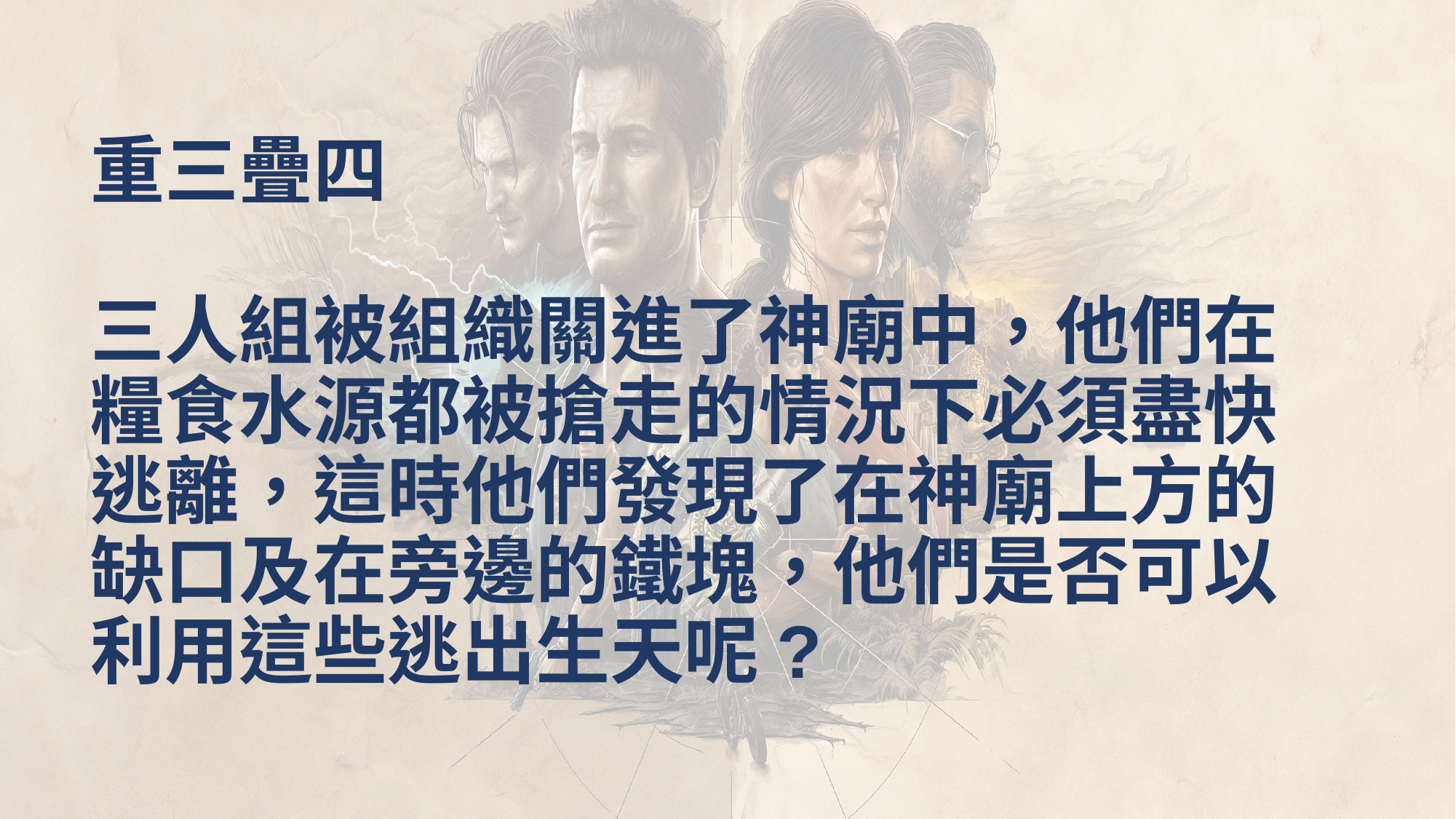

# 重三疊四 三人組被組織關進了神廟中，他們在糧食水源都被搶走的情況下必須盡快逃離，這時他們發現了在神廟上方的缺口及在旁邊的鐵塊，他們是否可以利用這些逃出生天呢?